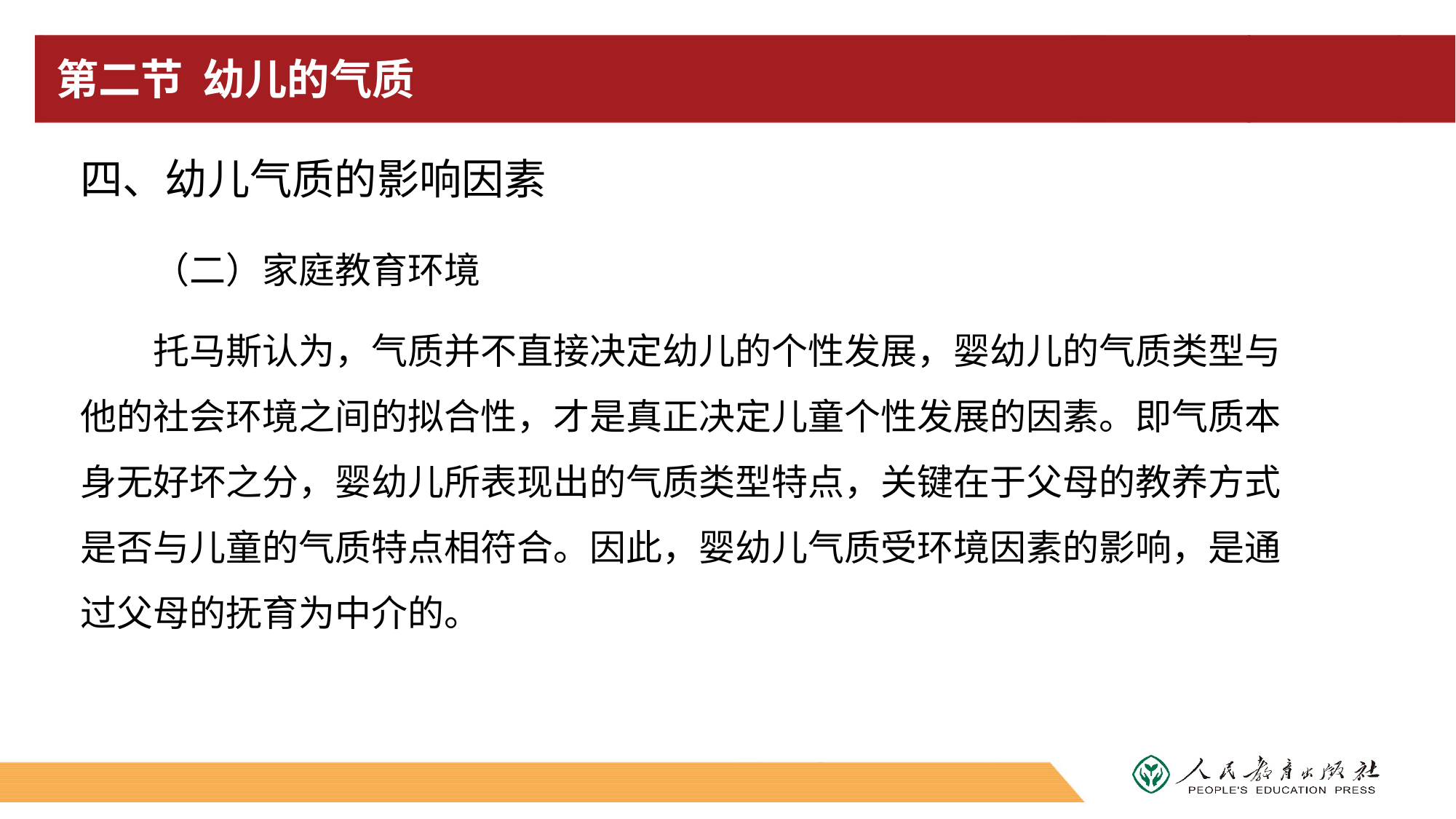

# 第二节  幼儿的气质
四、幼儿气质的影响因素
（二）家庭教育环境
托马斯认为，气质并不直接决定幼儿的个性发展，婴幼儿的气质类型与他的社会环境之间的拟合性，才是真正决定儿童个性发展的因素。即气质本身无好坏之分，婴幼儿所表现出的气质类型特点，关键在于父母的教养方式是否与儿童的气质特点相符合。因此，婴幼儿气质受环境因素的影响，是通过父母的抚育为中介的。